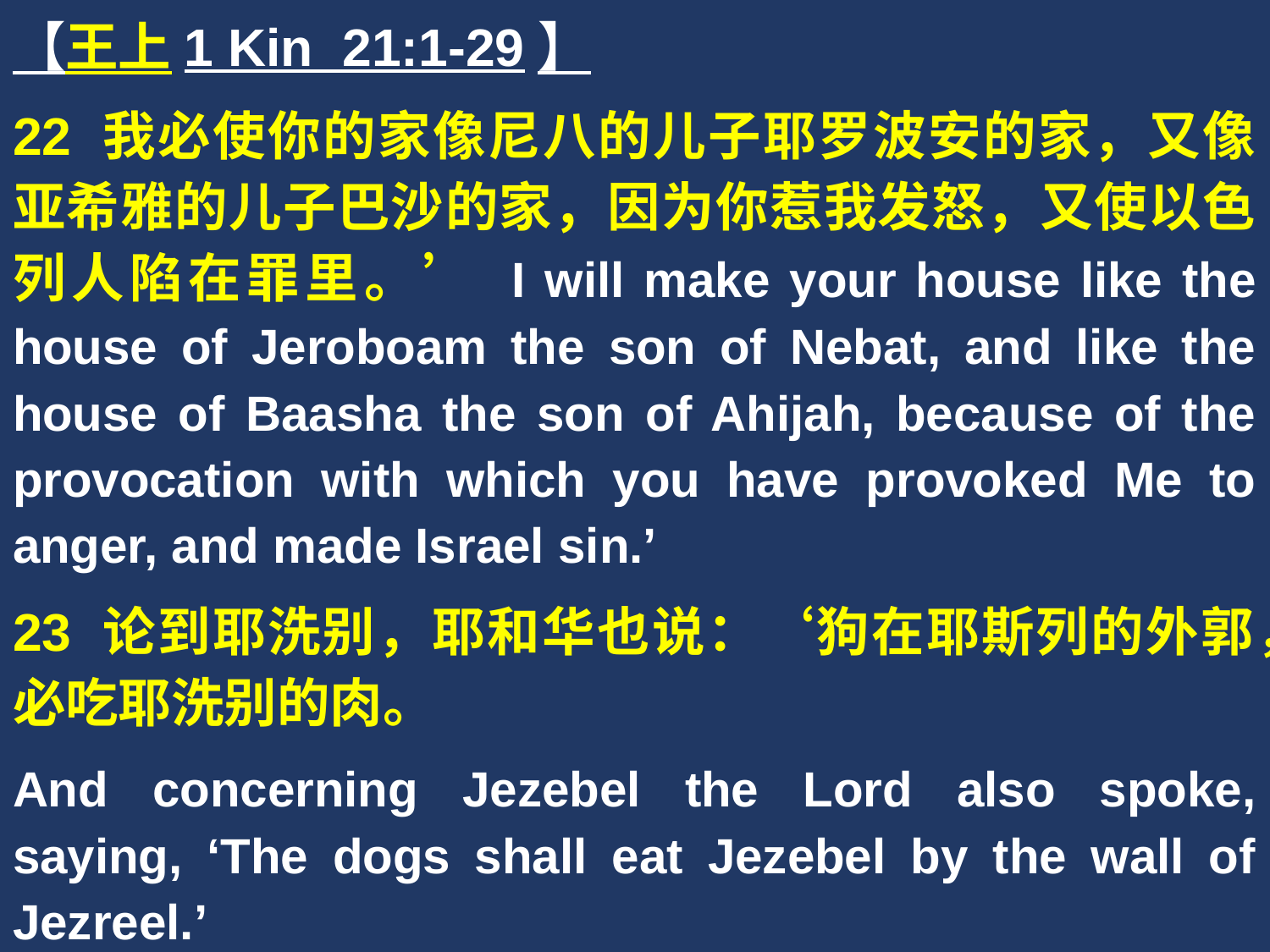

【王上1 Kin  21:1-29】
22 我必使你的家像尼八的儿子耶罗波安的家，又像亚希雅的儿子巴沙的家，因为你惹我发怒，又使以色列人陷在罪里。’ I will make your house like the house of Jeroboam the son of Nebat, and like the house of Baasha the son of Ahijah, because of the provocation with which you have provoked Me to anger, and made Israel sin.’
23 论到耶洗别，耶和华也说：‘狗在耶斯列的外郭，必吃耶洗别的肉。
And concerning Jezebel the Lord also spoke, saying, ‘The dogs shall eat Jezebel by the wall of Jezreel.’